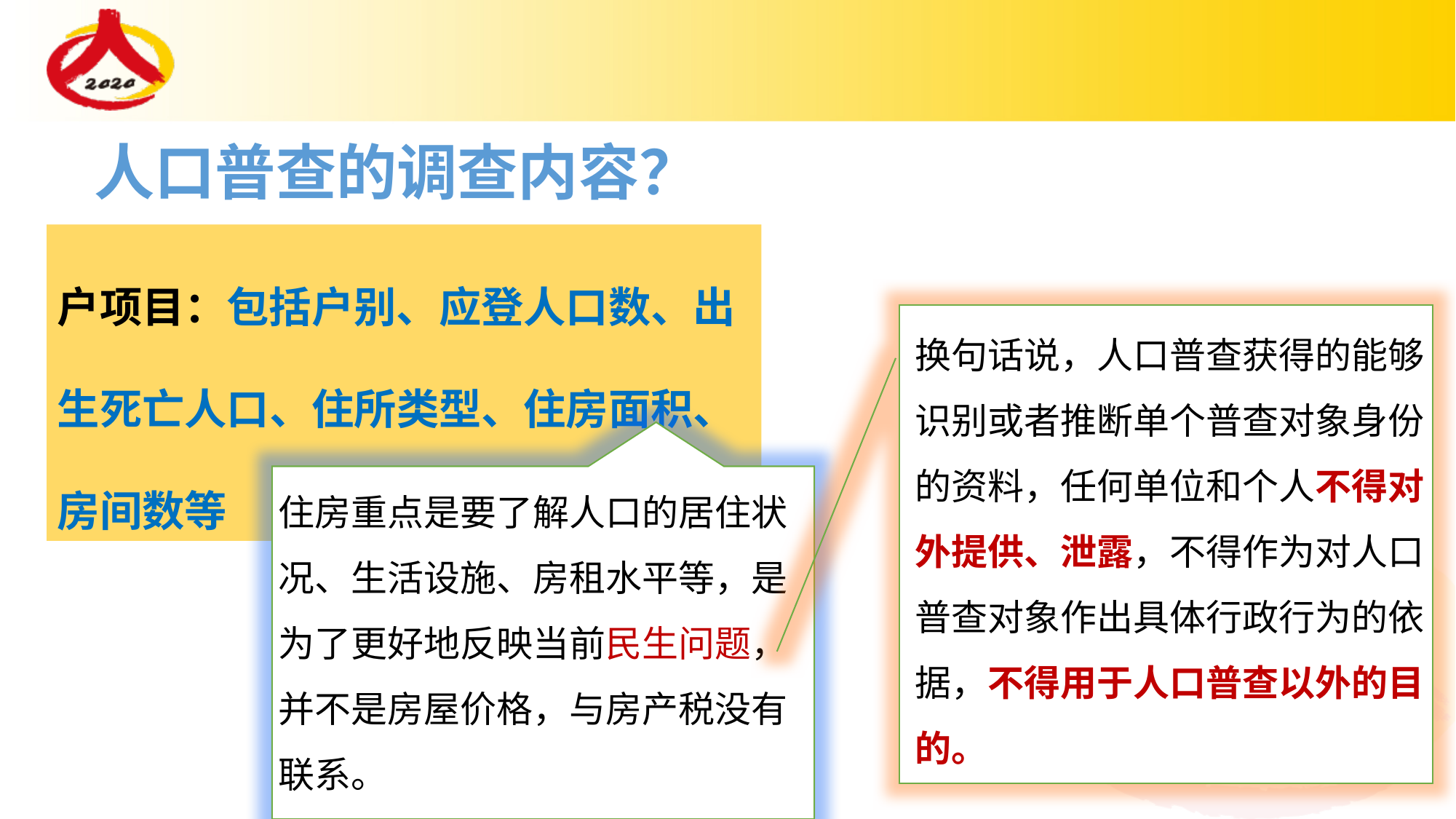

人口普查的调查内容？
户项目：包括户别、应登人口数、出生死亡人口、住所类型、住房面积、房间数等

换句话说，人口普查获得的能够识别或者推断单个普查对象身份的资料，任何单位和个人不得对外提供、泄露，不得作为对人口普查对象作出具体行政行为的依据，不得用于人口普查以外的目的。
住房重点是要了解人口的居住状况、生活设施、房租水平等，是为了更好地反映当前民生问题，并不是房屋价格，与房产税没有联系。